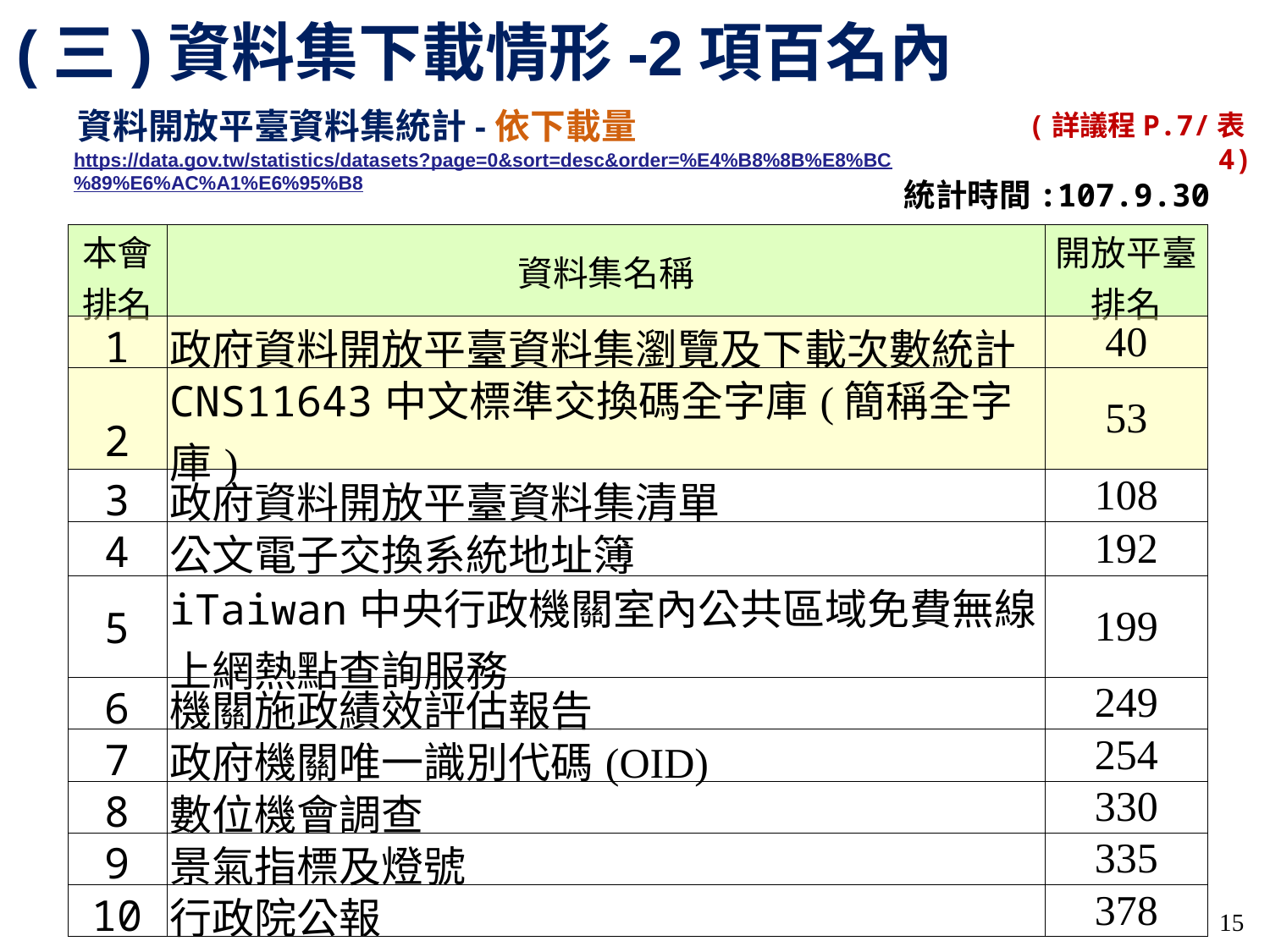

(三)資料集下載情形-2項百名內
# 資料開放平臺資料集統計-依下載量
(詳議程P.7/表4)
https://data.gov.tw/statistics/datasets?page=0&sort=desc&order=%E4%B8%8B%E8%BC%89%E6%AC%A1%E6%95%B8
統計時間:107.9.30
| 本會排名 | 資料集名稱 | 開放平臺排名 |
| --- | --- | --- |
| 1 | 政府資料開放平臺資料集瀏覽及下載次數統計 | 40 |
| 2 | CNS11643中文標準交換碼全字庫(簡稱全字庫) | 53 |
| 3 | 政府資料開放平臺資料集清單 | 108 |
| 4 | 公文電子交換系統地址簿 | 192 |
| 5 | iTaiwan中央行政機關室內公共區域免費無線上網熱點查詢服務 | 199 |
| 6 | 機關施政績效評估報告 | 249 |
| 7 | 政府機關唯一識別代碼(OID) | 254 |
| 8 | 數位機會調查 | 330 |
| 9 | 景氣指標及燈號 | 335 |
| 10 | 行政院公報 | 378 |
15